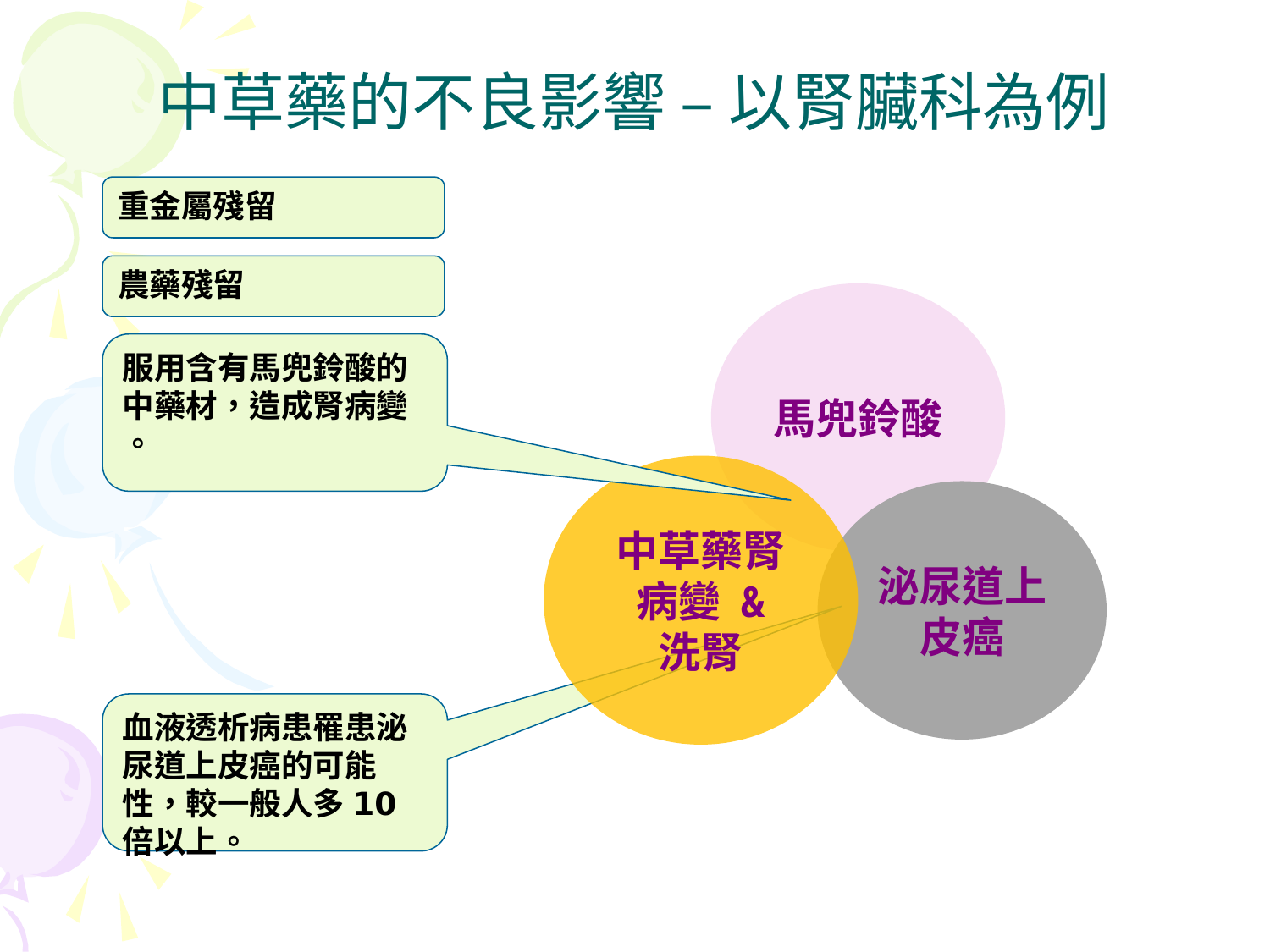

# 中草藥的不良影響 – 以腎臟科為例
重金屬殘留

農藥殘留
馬兜鈴酸
服用含有馬兜鈴酸的中藥材，造成腎病變
。
中草藥腎病變 & 洗腎
泌尿道上皮癌
血液透析病患罹患泌尿道上皮癌的可能性，較一般人多10倍以上。